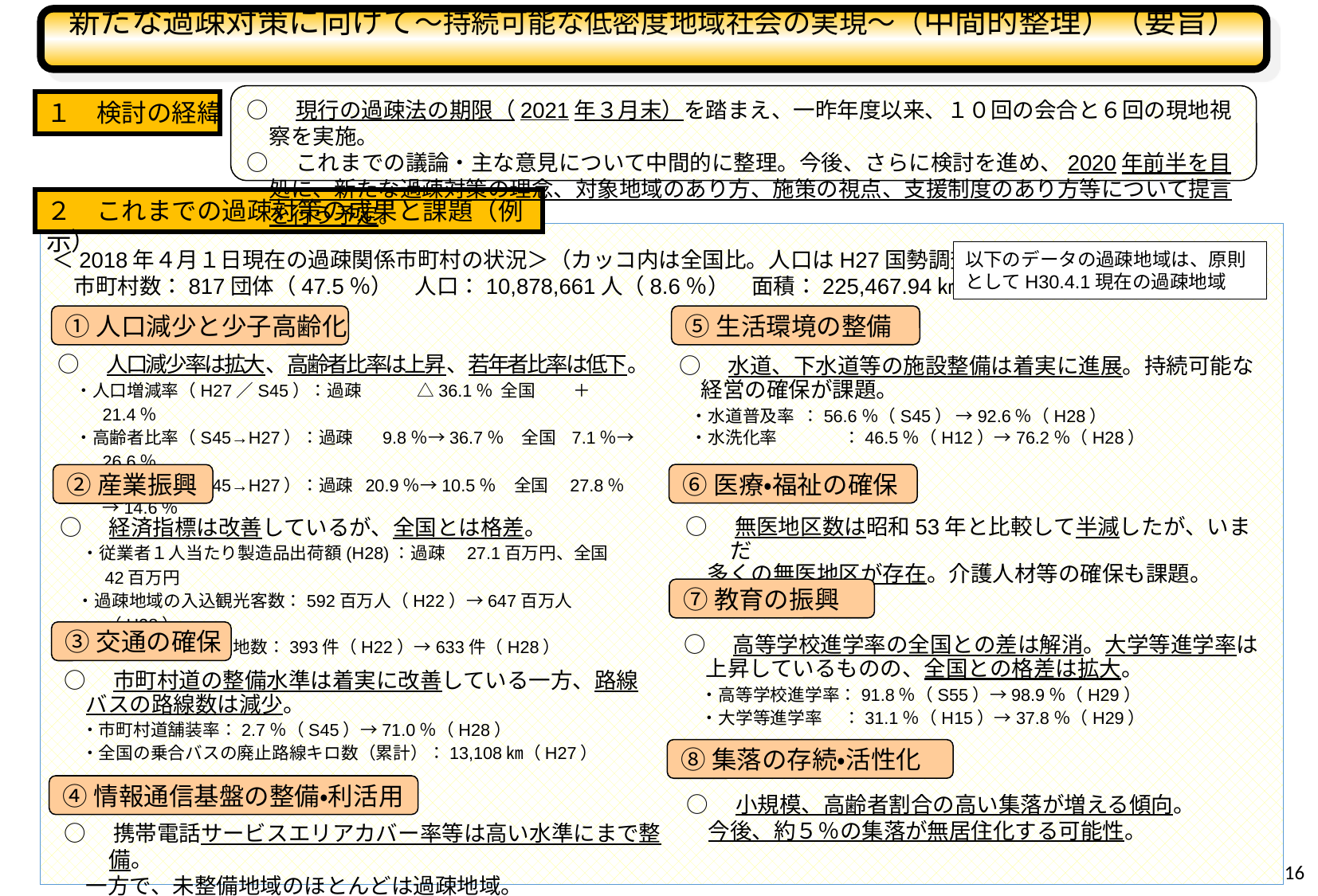

新たな過疎対策に向けて～持続可能な低密度地域社会の実現～（中間的整理）（要旨）
○　現行の過疎法の期限（2021年３月末）を踏まえ、一昨年度以来、１０回の会合と６回の現地視察を実施。
○　これまでの議論・主な意見について中間的に整理。今後、さらに検討を進め、2020年前半を目処に、新たな過疎対策の理念、対象地域のあり方、施策の視点、支援制度のあり方等について提言を行う予定。
１　検討の経緯
２　これまでの過疎対策の成果と課題（例示）

＜2018年４月１日現在の過疎関係市町村の状況＞（カッコ内は全国比。人口はH27国勢調査）
　市町村数：817団体（47.5％）　人口：10,878,661人（8.6％）　面積：225,467.94㎢（59.7％）

以下のデータの過疎地域は、原則としてH30.4.1現在の過疎地域
①人口減少と少子高齢化
⑤生活環境の整備
○　人口減少率は拡大、高齢者比率は上昇、若年者比率は低下。
　・人口増減率（H27／S45）：過疎 　         △36.1％  全国          ＋21.4％
　・高齢者比率（S45→H27）：過疎 　 9.8％→36.7％　全国   7.1％→26.6％
　・若年者比率（S45→H27）：過疎  20.9％→10.5％　全国　27.8％→14.6％
○　水道、下水道等の施設整備は着実に進展。持続可能な
　経営の確保が課題。
  ・水道普及率  ：56.6％（S45） →92.6％（H28）
  ・水洗化率 	：46.5％（H12）→76.2％（H28）
⑥医療・福祉の確保
②産業振興
○　無医地区数は昭和53年と比較して半減したが、いまだ
　多くの無医地区が存在。介護人材等の確保も課題。
○　経済指標は改善しているが、全国とは格差。
　・従業者１人当たり製造品出荷額(H28)：過疎　27.1百万円、全国　42百万円
　・過疎地域の入込観光客数：592百万人（H22）→647百万人（H28）
　・過疎地域の企業立地数：393件（H22）→633件（H28）
⑦教育の振興
③交通の確保
○　高等学校進学率の全国との差は解消。大学等進学率は
　上昇しているものの、全国との格差は拡大。
　・高等学校進学率：91.8％（S55）→98.9％（H29）
　・大学等進学率　 ：31.1％（H15）→37.8％（H29）
○　市町村道の整備水準は着実に改善している一方、路線
　バスの路線数は減少。
　・市町村道舗装率：2.7％（S45）→71.0％（H28）
　・全国の乗合バスの廃止路線キロ数（累計）：13,108㎞（H27）
⑧集落の存続・活性化
④情報通信基盤の整備・利活用
○　小規模、高齢者割合の高い集落が増える傾向。
　今後、約５％の集落が無居住化する可能性。
○　携帯電話サービスエリアカバー率等は高い水準にまで整備。
　一方で、未整備地域のほとんどは過疎地域。
16